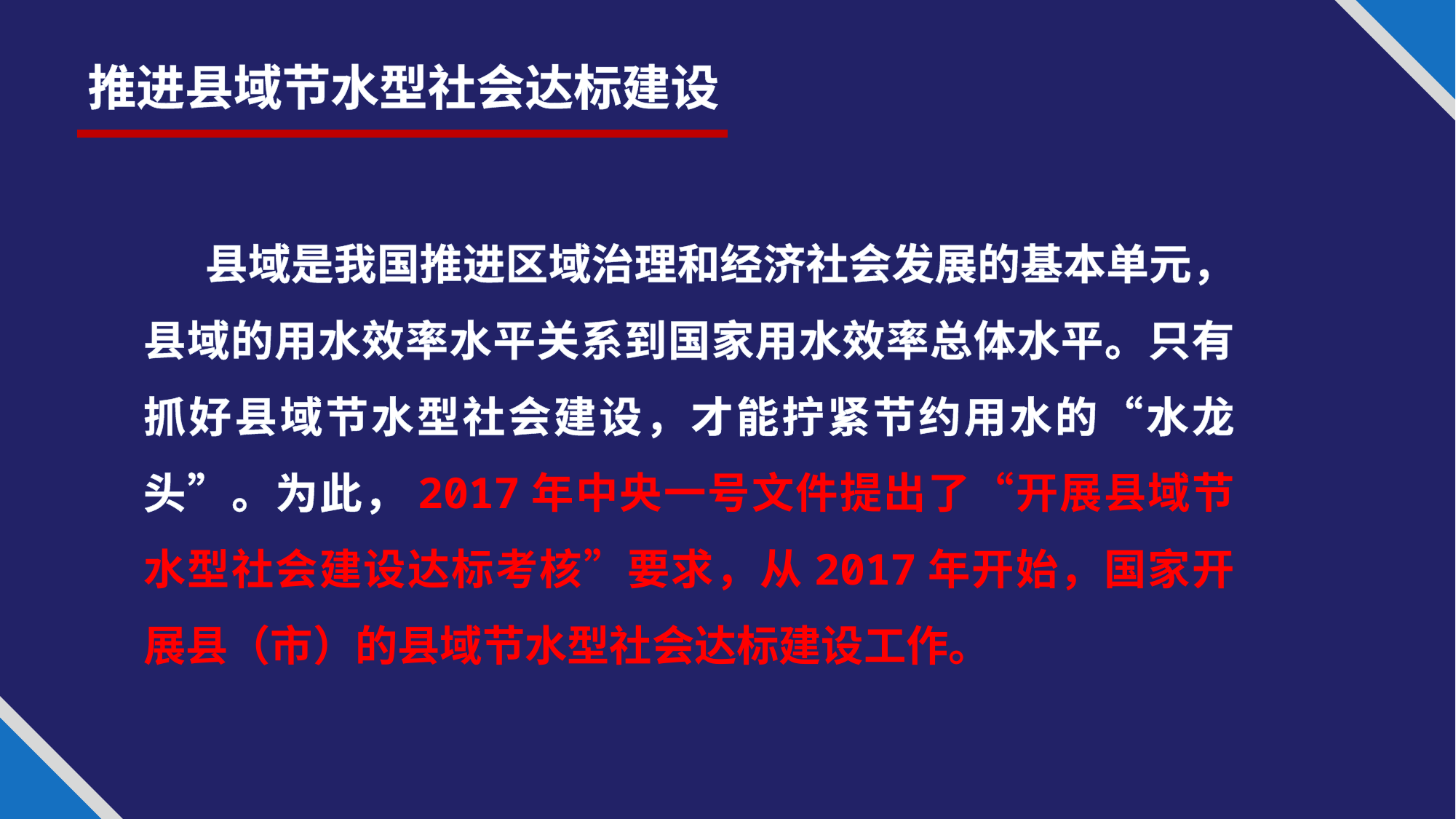

推进县域节水型社会达标建设
      县域是我国推进区域治理和经济社会发展的基本单元，县域的用水效率水平关系到国家用水效率总体水平。只有抓好县域节水型社会建设，才能拧紧节约用水的“水龙头”。为此，2017年中央一号文件提出了“开展县域节水型社会建设达标考核”要求，从2017年开始，国家开展县（市）的县域节水型社会达标建设工作。